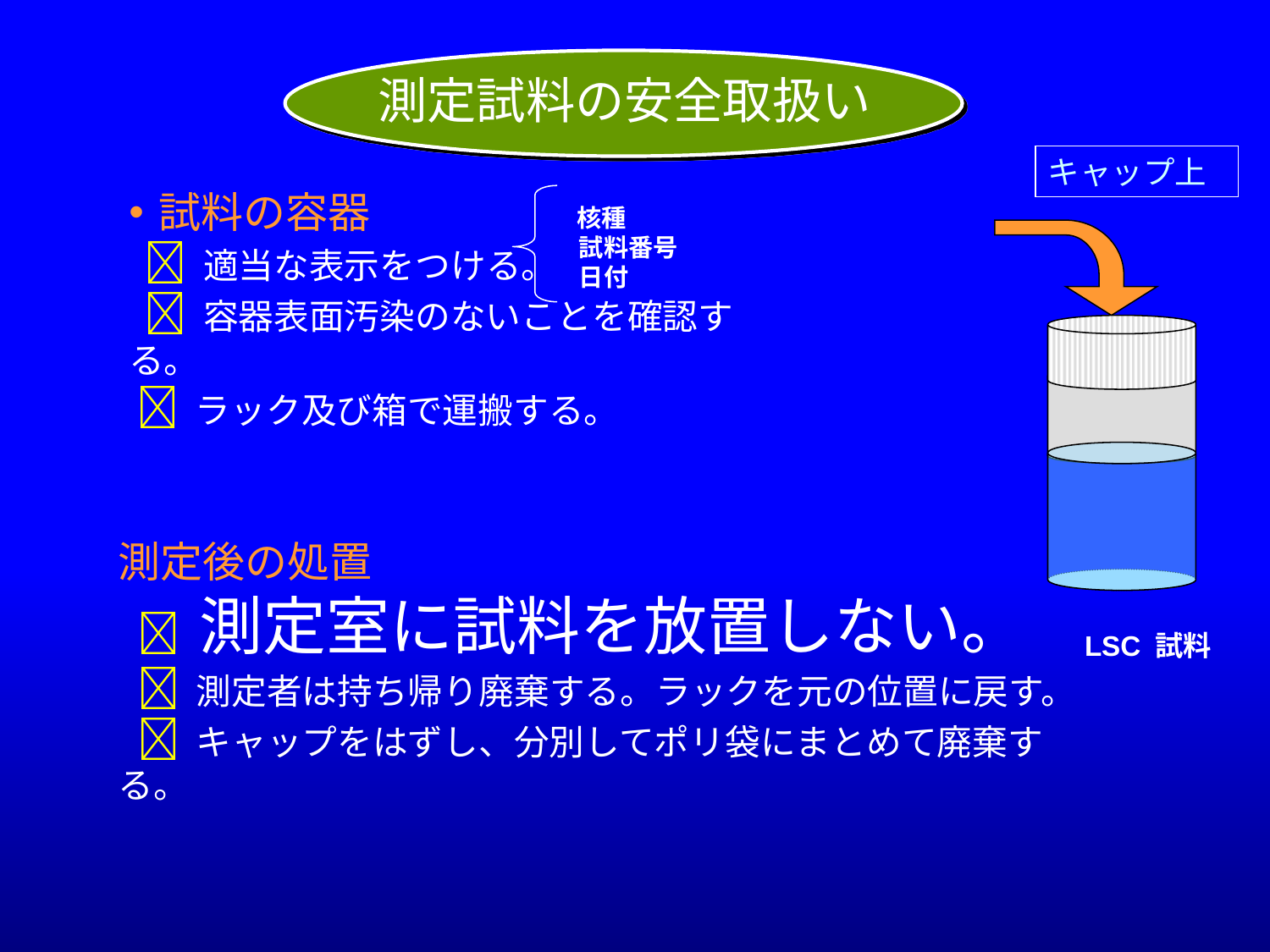

測定試料の安全取扱い
キャップ上

LSC 試料
試料の容器
  ♣ 適当な表示をつける。
  ♣ 容器表面汚染のないことを確認する。
 ♣ ラック及び箱で運搬する。

 核種
 試料番号
 日付
測定後の処置
  ♣ 測定室に試料を放置しない。
  ♣ 測定者は持ち帰り廃棄する。ラックを元の位置に戻す。
  ♣ キャップをはずし、分別してポリ袋にまとめて廃棄する。